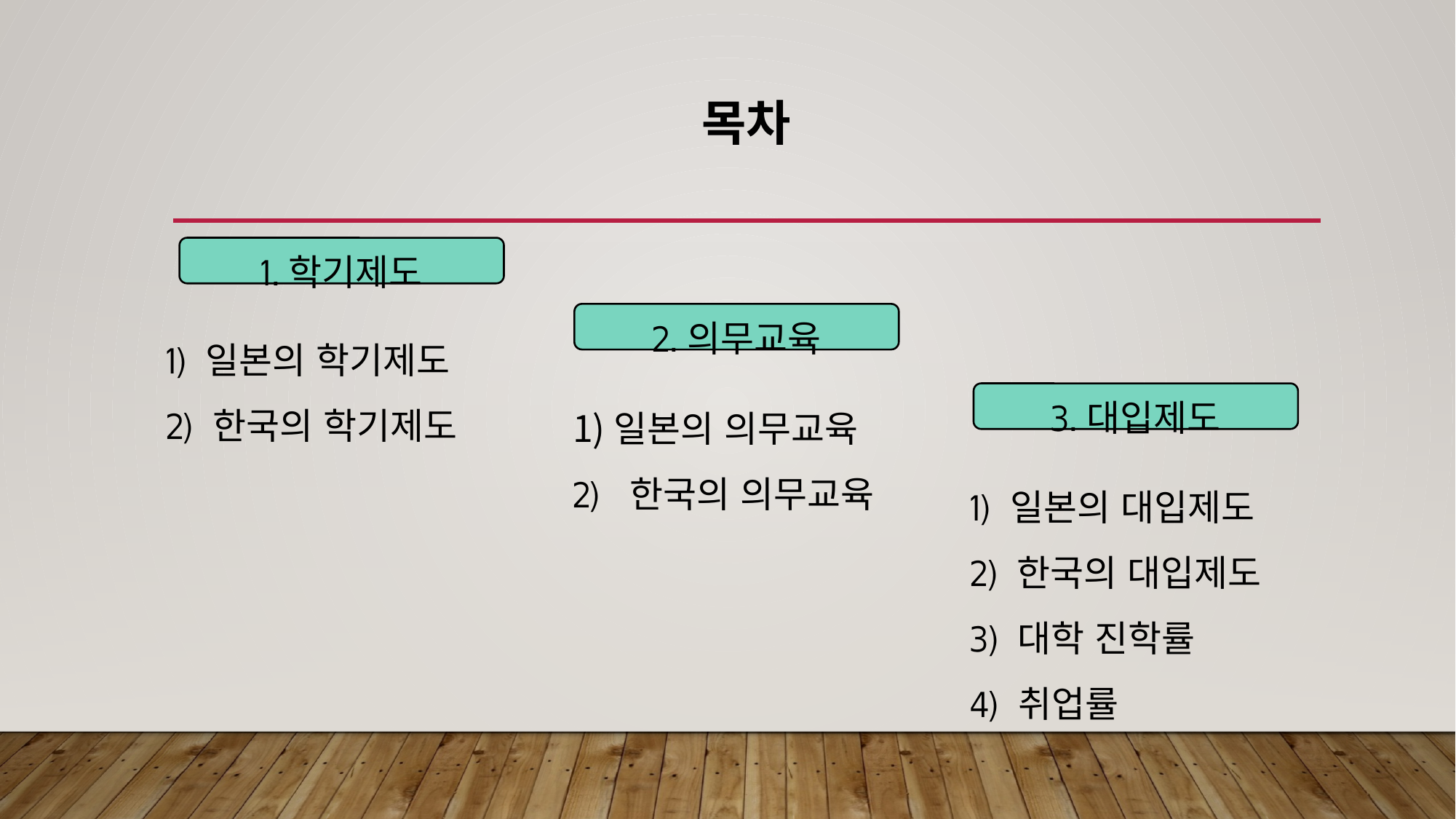

# 목차
1.학기제도
2.의무교육
1) 일본의 학기제도
2) 한국의 학기제도
일본의 의무교육
2)  한국의 의무교육
3.대입제도
1) 일본의 대입제도
2) 한국의 대입제도
3) 대학 진학률
4) 취업률